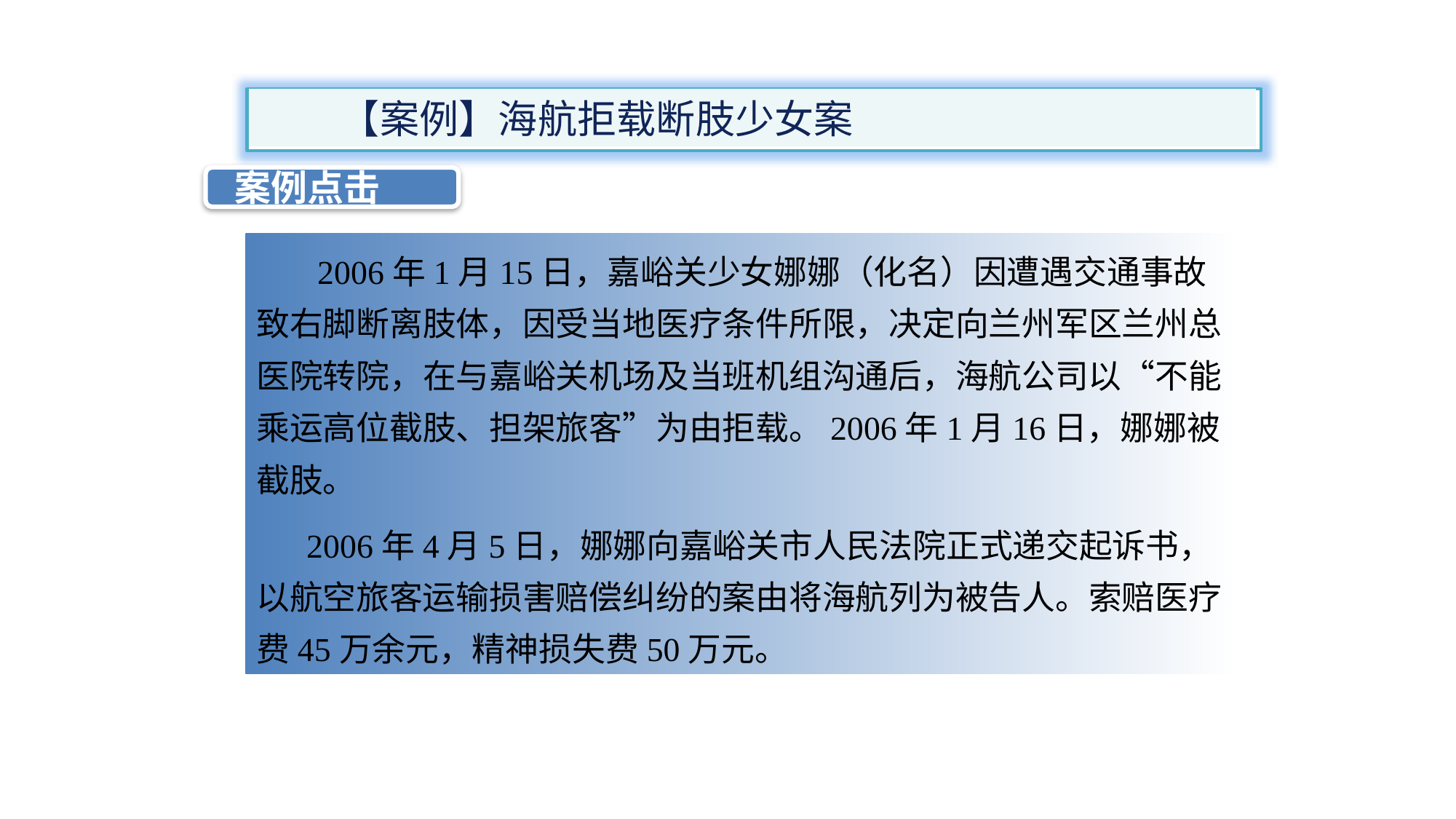

【案例】海航拒载断肢少女案
案例点击
        2006年1月15日，嘉峪关少女娜娜（化名）因遭遇交通事故致右脚断离肢体，因受当地医疗条件所限，决定向兰州军区兰州总医院转院，在与嘉峪关机场及当班机组沟通后，海航公司以“不能乘运高位截肢、担架旅客”为由拒载。2006年1月16日，娜娜被截肢。
      2006年4月5日，娜娜向嘉峪关市人民法院正式递交起诉书，以航空旅客运输损害赔偿纠纷的案由将海航列为被告人。索赔医疗费45万余元，精神损失费50万元。
27